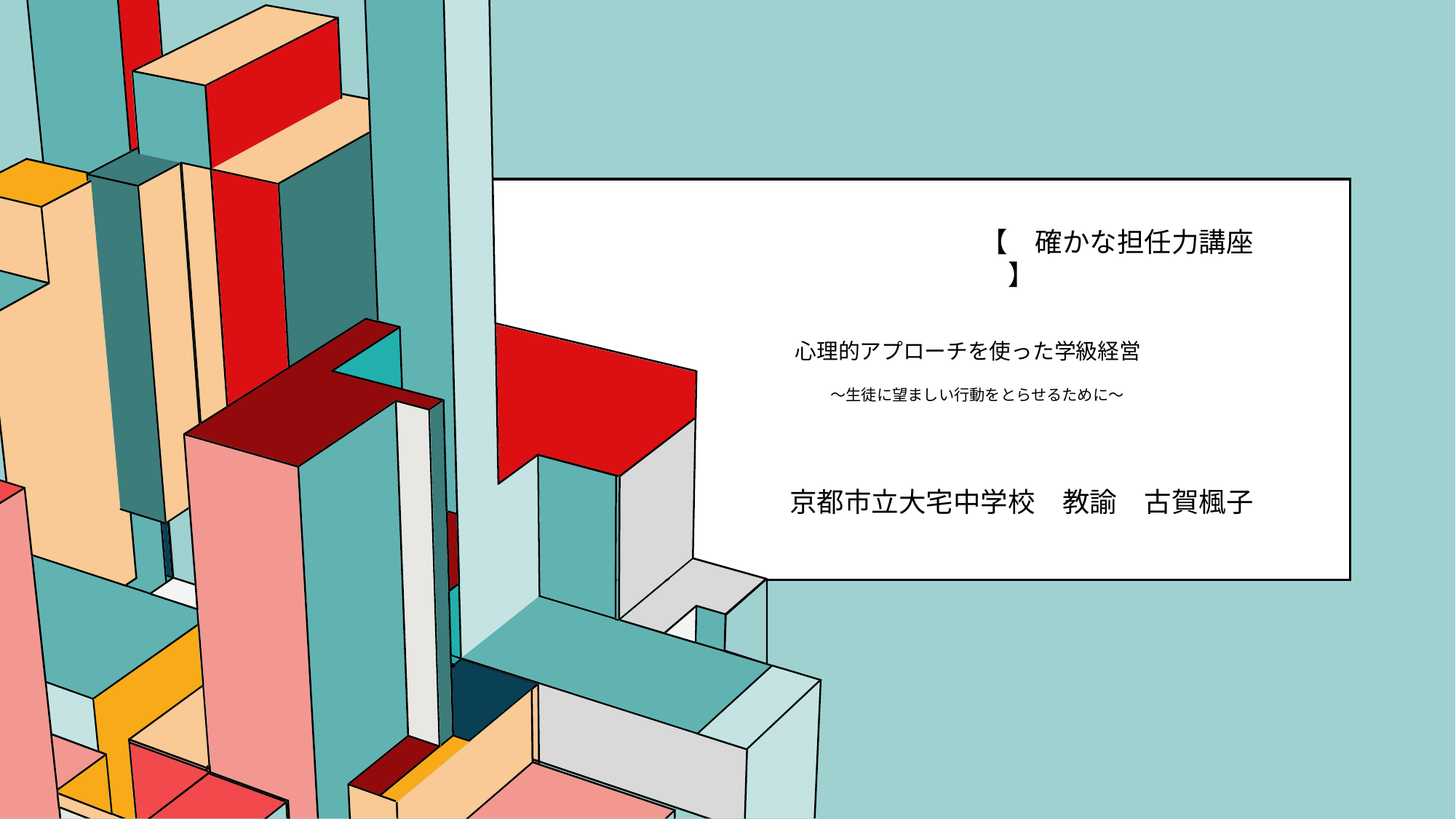

【　確かな担任力講座　】

# 心理的アプローチを使った学級経営　 ～生徒に望ましい行動をとらせるために～
京都市立大宅中学校　教諭　古賀楓子